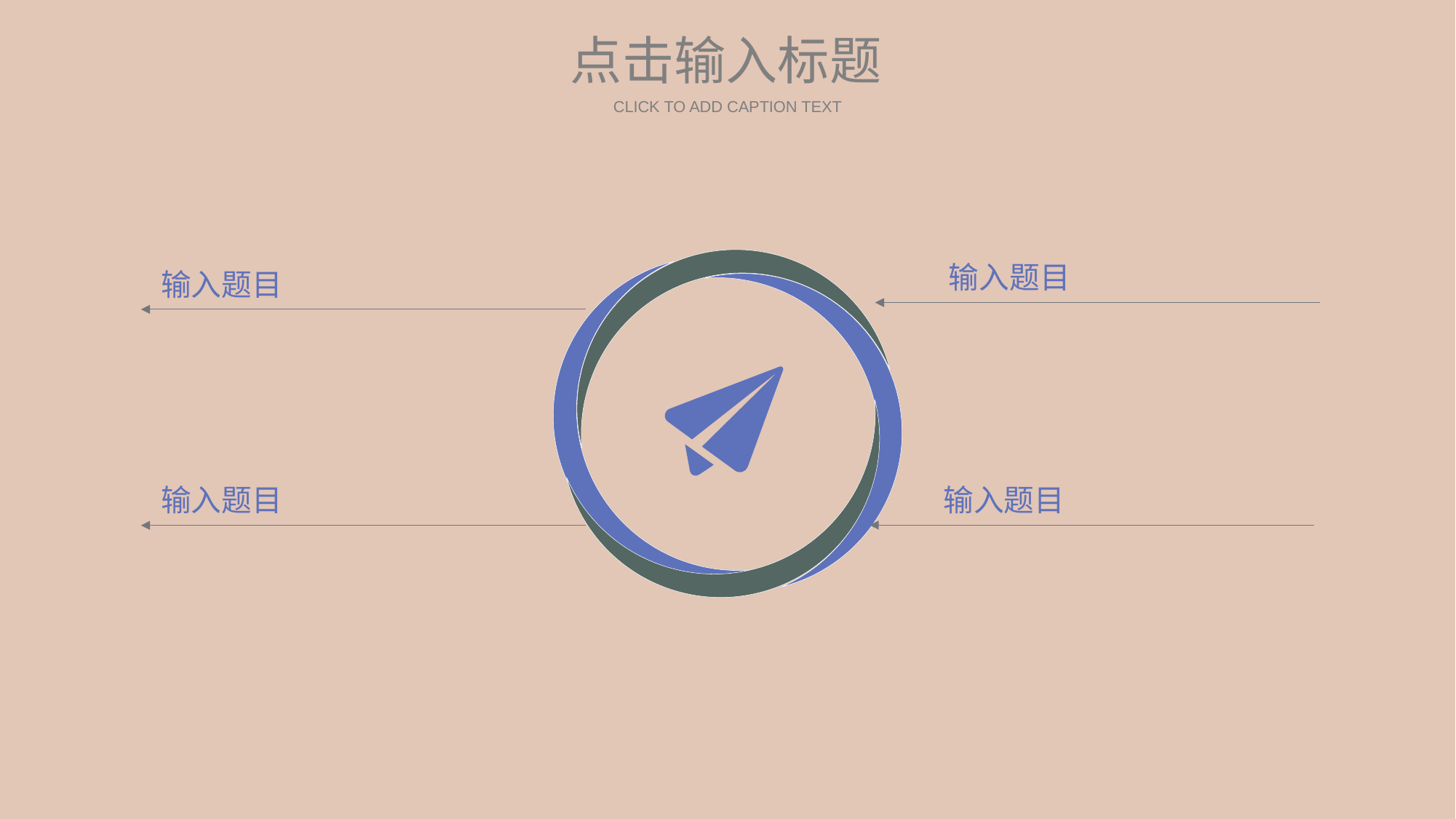

点击输入标题
CLICK TO ADD CAPTION TEXT

输入题目
输入题目

输入题目
输入题目